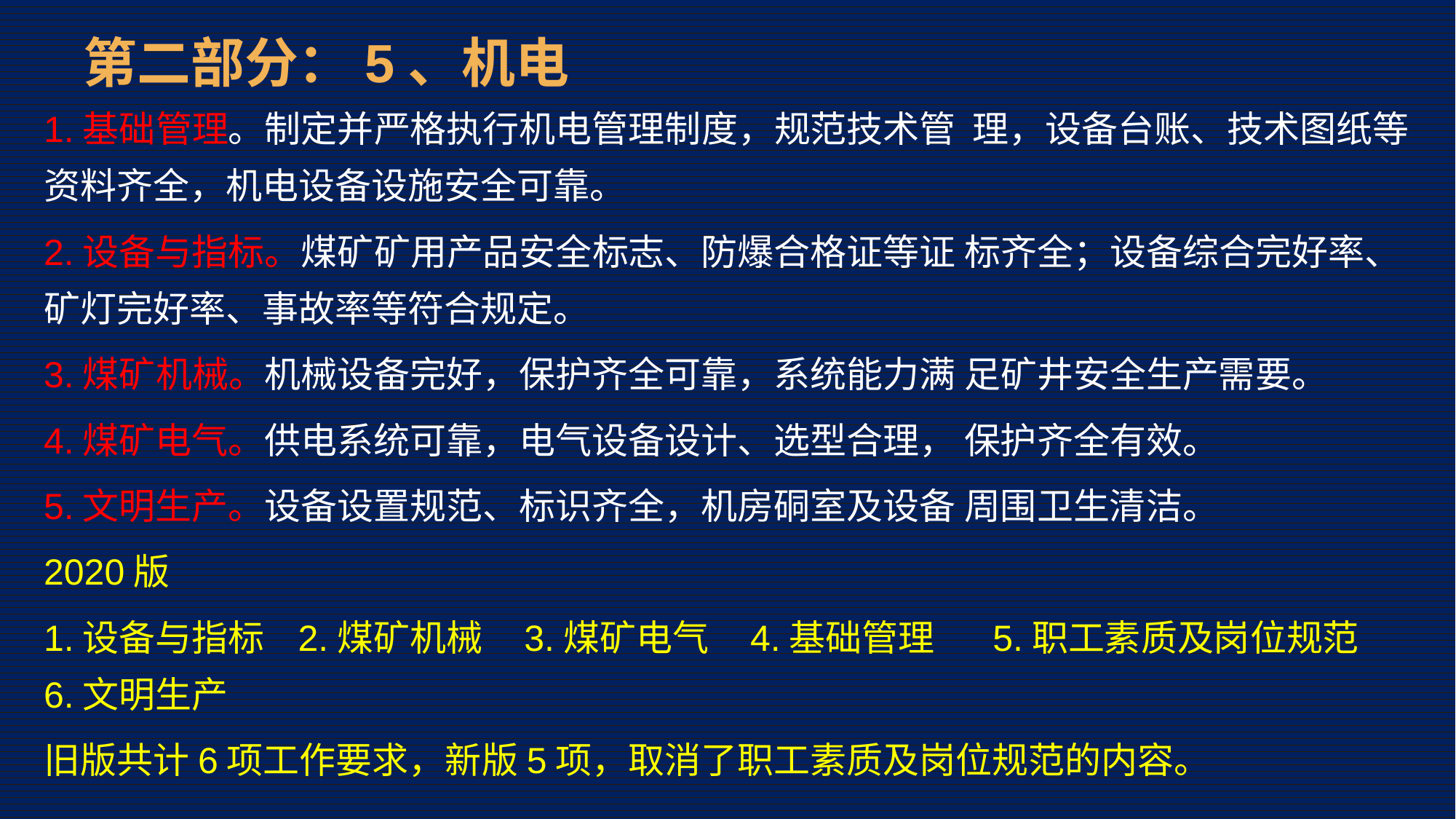

# 第二部分：5、机电
1.基础管理。制定并严格执行机电管理制度，规范技术管  理，设备台账、技术图纸等资料齐全，机电设备设施安全可靠。
2.设备与指标。煤矿矿用产品安全标志、防爆合格证等证 标齐全；设备综合完好率、矿灯完好率、事故率等符合规定。
3.煤矿机械。机械设备完好，保护齐全可靠，系统能力满 足矿井安全生产需要。
4.煤矿电气。供电系统可靠，电气设备设计、选型合理， 保护齐全有效。
5.文明生产。设备设置规范、标识齐全，机房硐室及设备 周围卫生清洁。
2020版
1.设备与指标   2.煤矿机械    3.煤矿电气    4.基础管理      5.职工素质及岗位规范       6.文明生产
旧版共计6项工作要求，新版5项，取消了职工素质及岗位规范的内容。